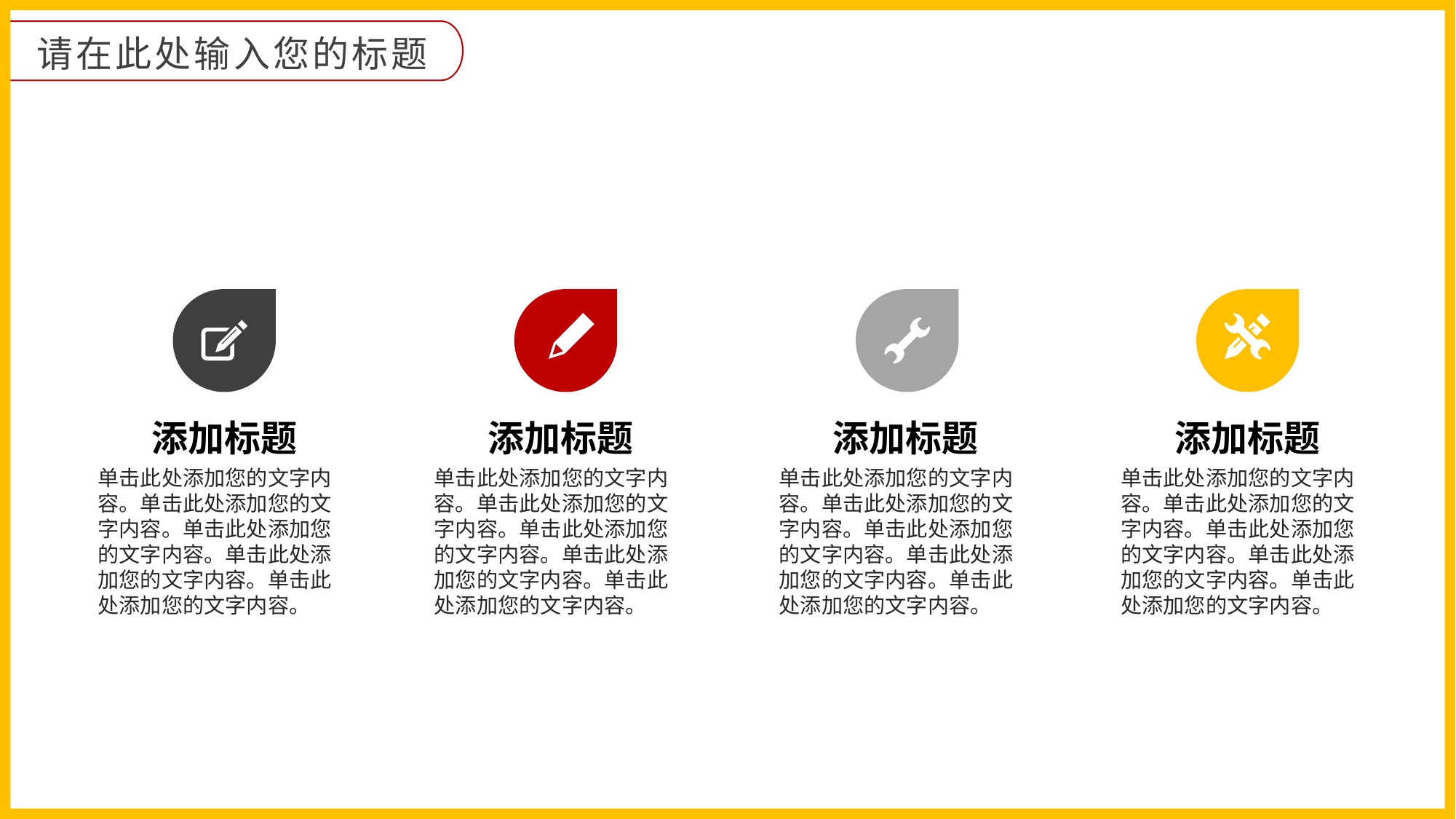

请在此处输入您的标题

添加标题
添加标题
添加标题
添加标题
单击此处添加您的文字内容。单击此处添加您的文字内容。单击此处添加您的文字内容。单击此处添加您的文字内容。单击此处添加您的文字内容。
单击此处添加您的文字内容。单击此处添加您的文字内容。单击此处添加您的文字内容。单击此处添加您的文字内容。单击此处添加您的文字内容。
单击此处添加您的文字内容。单击此处添加您的文字内容。单击此处添加您的文字内容。单击此处添加您的文字内容。单击此处添加您的文字内容。
单击此处添加您的文字内容。单击此处添加您的文字内容。单击此处添加您的文字内容。单击此处添加您的文字内容。单击此处添加您的文字内容。